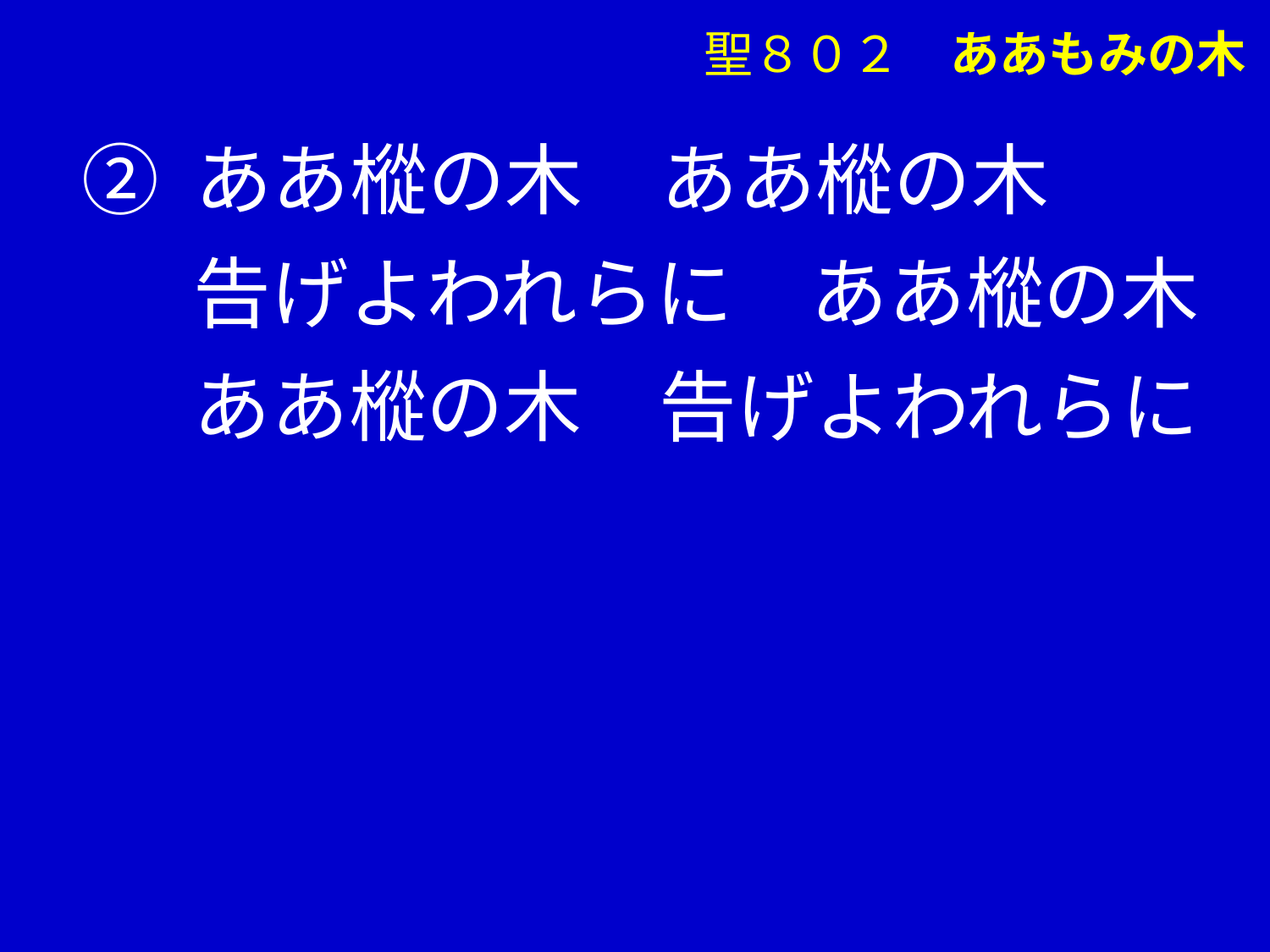

聖８０２　ああもみの木
② ああ樅の木　ああ樅の木
　  告げよわれらに　ああ樅の木
　  ああ樅の木　告げよわれらに